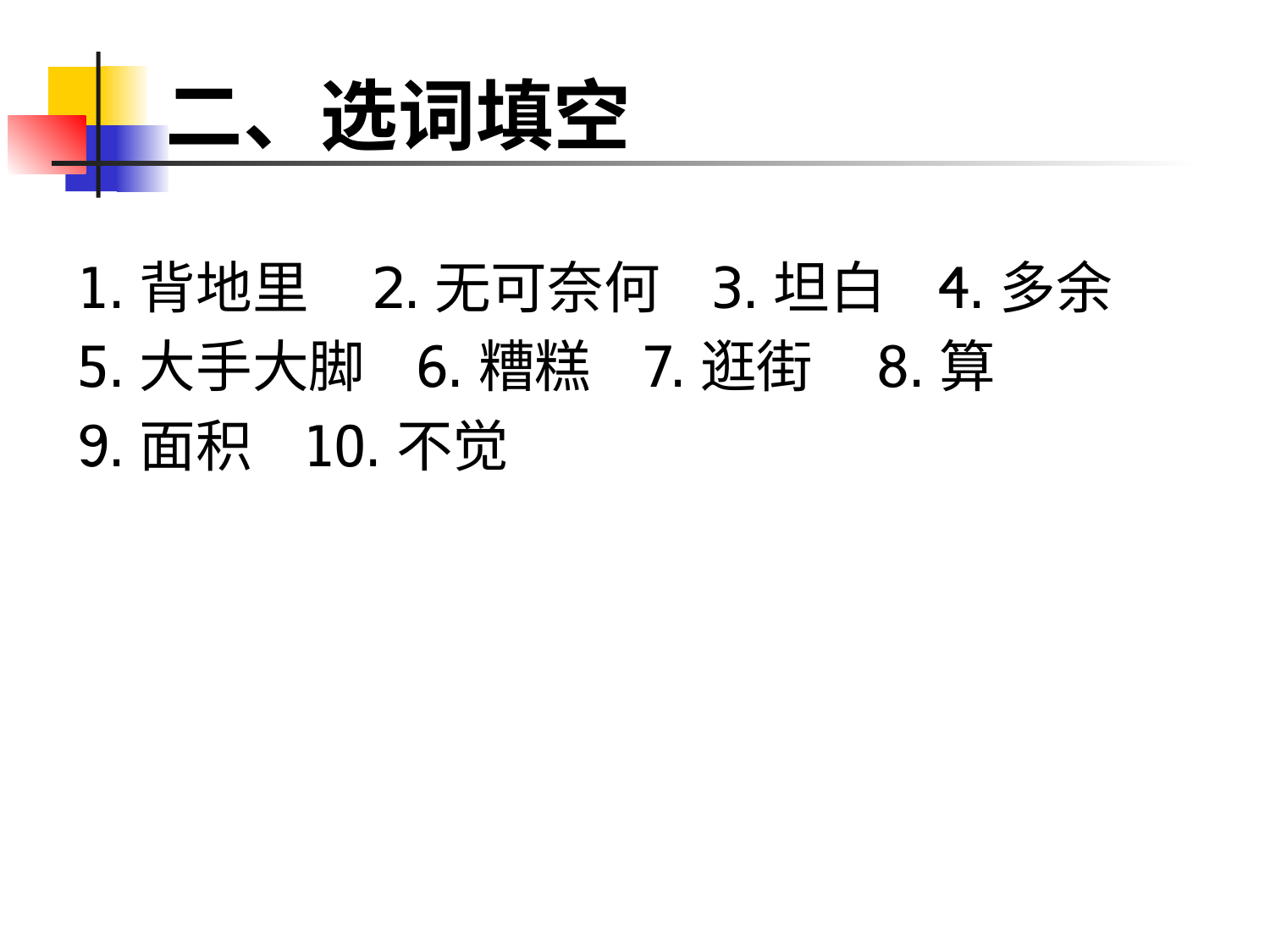

# 二、选词填空
1.背地里    2.无可奈何   3.坦白   4.多余
5.大手大脚   6.糟糕   7.逛街    8.算
9.面积   10.不觉